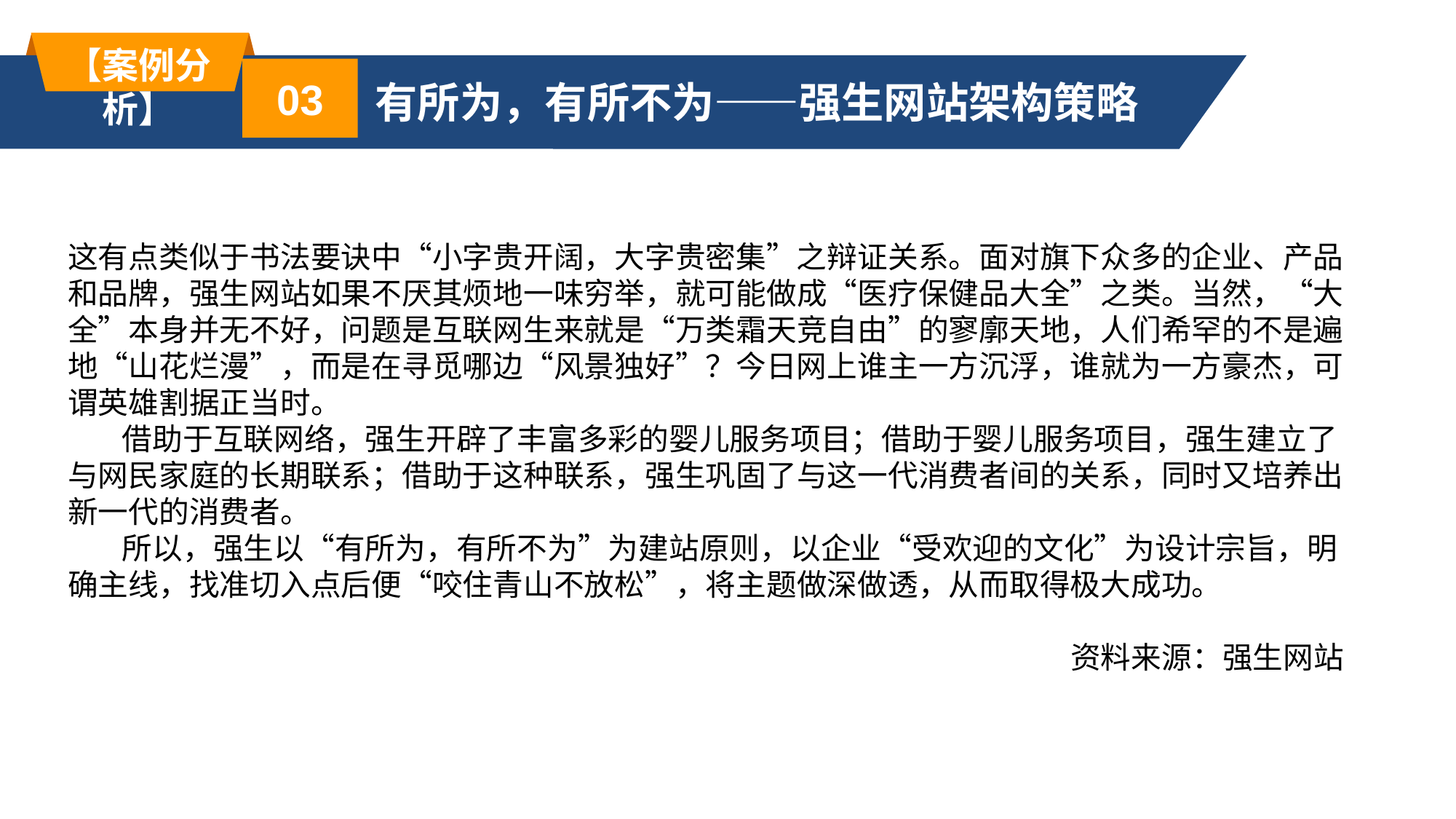

【案例分析】

03
有所为，有所不为——强生网站架构策略
这有点类似于书法要诀中“小字贵开阔，大字贵密集”之辩证关系。面对旗下众多的企业、产品和品牌，强生网站如果不厌其烦地一味穷举，就可能做成“医疗保健品大全”之类。当然，“大全”本身并无不好，问题是互联网生来就是“万类霜天竞自由”的寥廓天地，人们希罕的不是遍地“山花烂漫”，而是在寻觅哪边“风景独好”？今日网上谁主一方沉浮，谁就为一方豪杰，可谓英雄割据正当时。
       借助于互联网络，强生开辟了丰富多彩的婴儿服务项目；借助于婴儿服务项目，强生建立了与网民家庭的长期联系；借助于这种联系，强生巩固了与这一代消费者间的关系，同时又培养出新一代的消费者。
       所以，强生以“有所为，有所不为”为建站原则，以企业“受欢迎的文化”为设计宗旨，明确主线，找准切入点后便“咬住青山不放松”，将主题做深做透，从而取得极大成功。

资料来源：强生网站